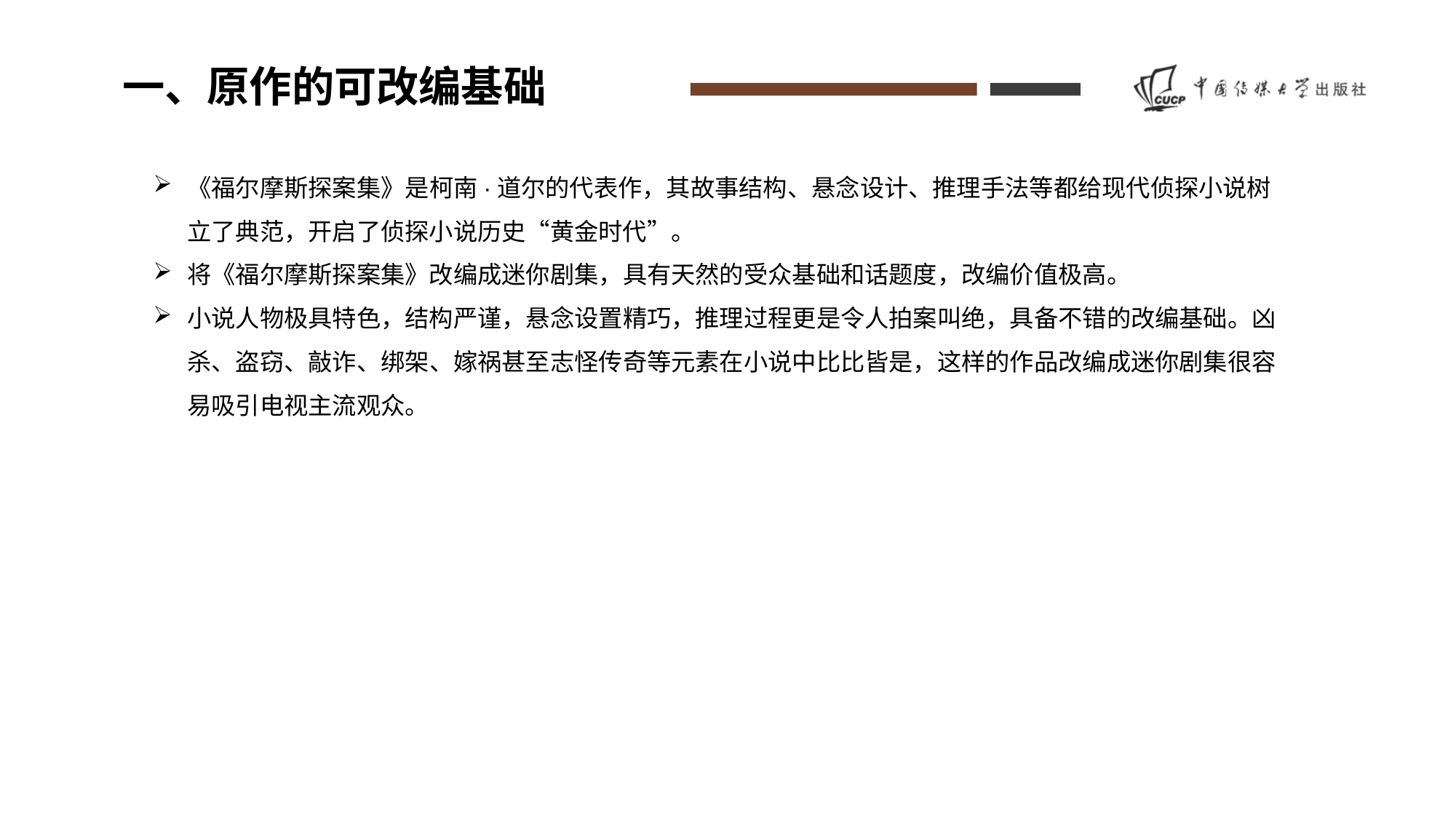

一、原作的可改编基础

《福尔摩斯探案集》是柯南·道尔的代表作，其故事结构、悬念设计、推理手法等都给现代侦探小说树立了典范，开启了侦探小说历史“黄金时代”。
将《福尔摩斯探案集》改编成迷你剧集，具有天然的受众基础和话题度，改编价值极高。
小说人物极具特色，结构严谨，悬念设置精巧，推理过程更是令人拍案叫绝，具备不错的改编基础。凶杀、盗窃、敲诈、绑架、嫁祸甚至志怪传奇等元素在小说中比比皆是，这样的作品改编成迷你剧集很容易吸引电视主流观众。